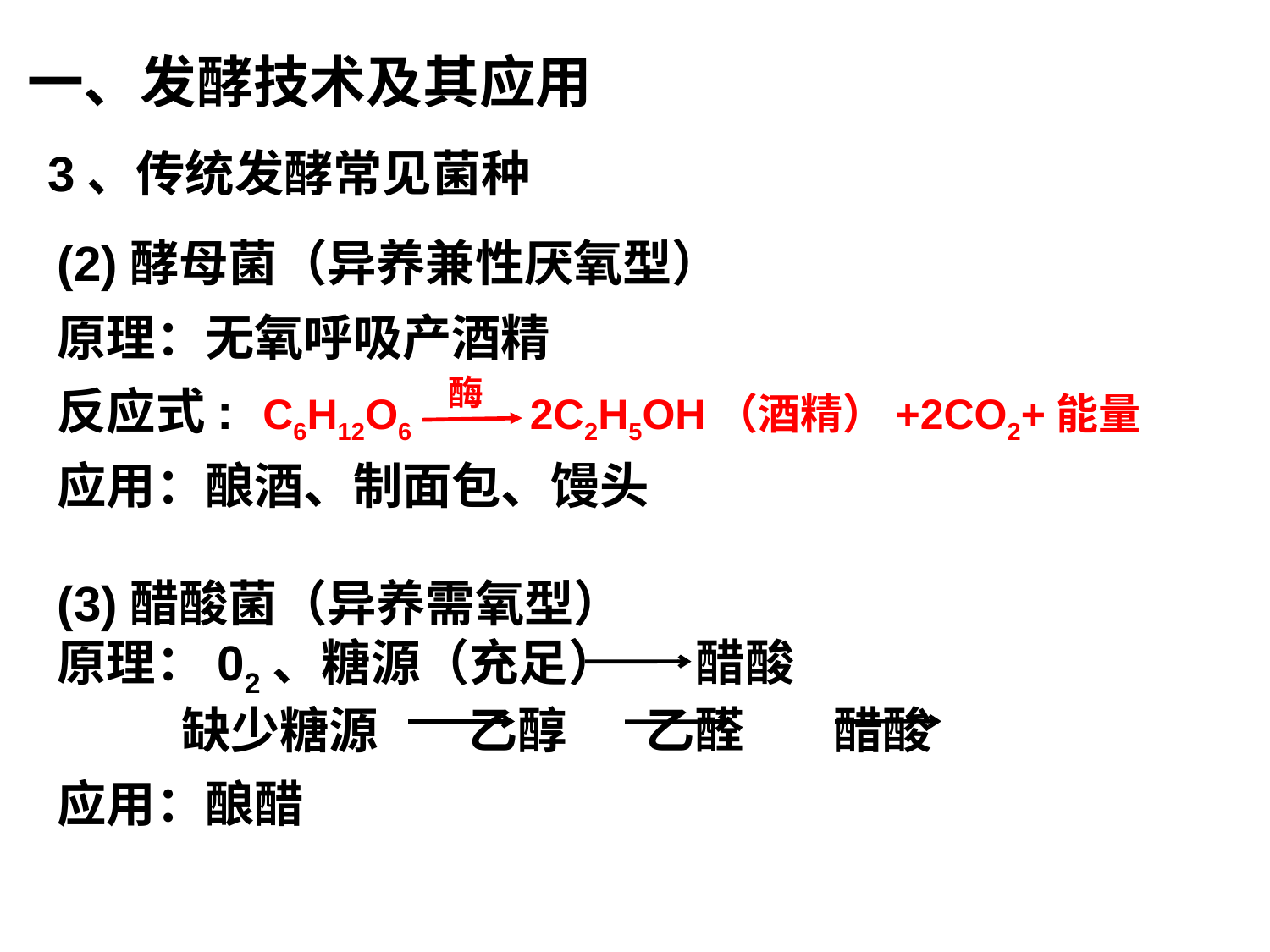

一、发酵技术及其应用
3、传统发酵常见菌种
(2)酵母菌（异养兼性厌氧型）
原理：无氧呼吸产酒精
反应式:
应用：酿酒、制面包、馒头

酶
C6H12O6          2C2H5OH（酒精）+2CO2+能量
(3)醋酸菌（异养需氧型）
原理：02、糖源（充足）       醋酸
          缺少糖源        乙醇       乙醛        醋酸
应用：酿醋